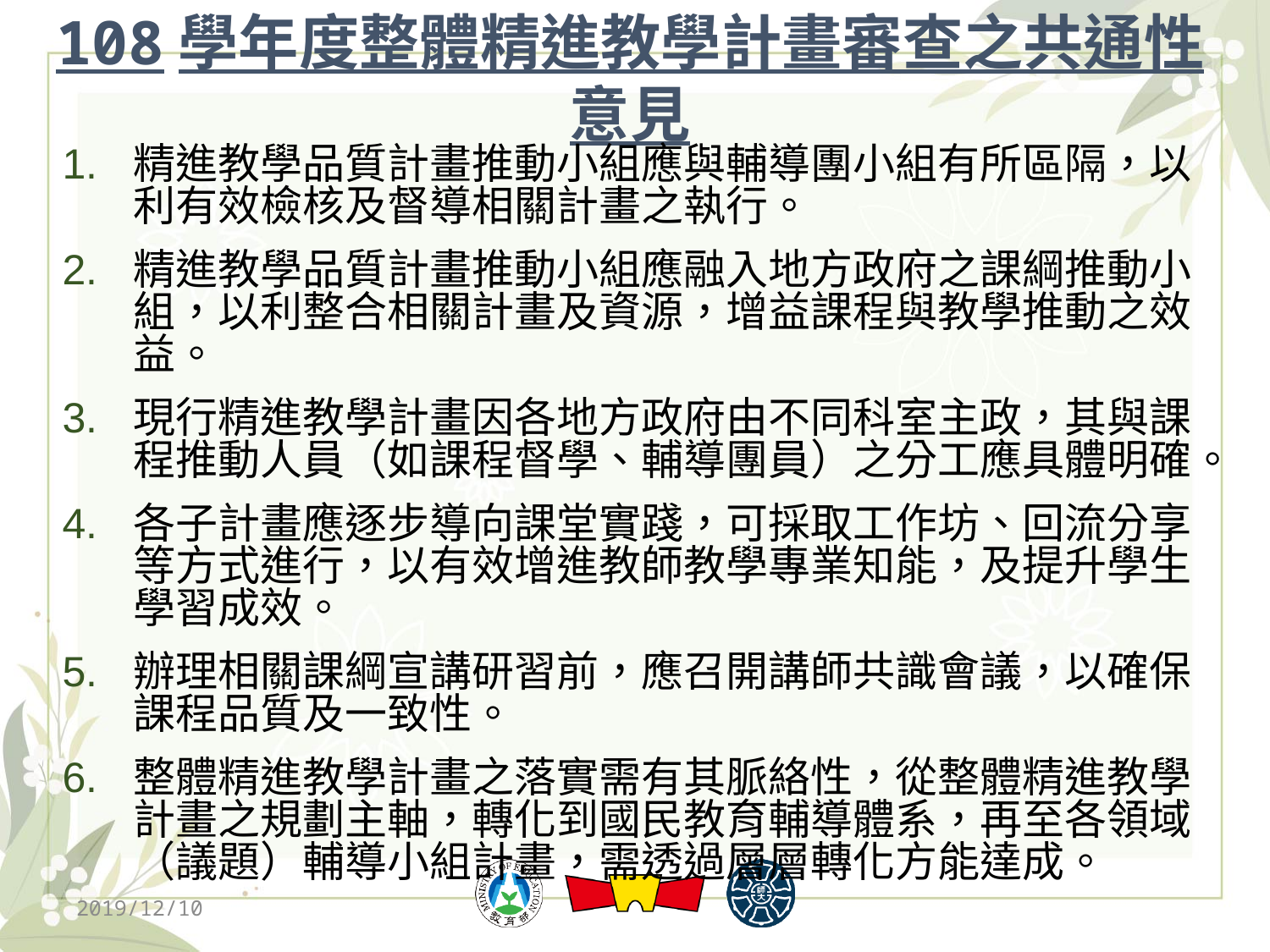

# 108學年度整體精進教學計畫審查之共通性意見
精進教學品質計畫推動小組應與輔導團小組有所區隔，以利有效檢核及督導相關計畫之執行。
精進教學品質計畫推動小組應融入地方政府之課綱推動小組，以利整合相關計畫及資源，增益課程與教學推動之效益。
現行精進教學計畫因各地方政府由不同科室主政，其與課程推動人員（如課程督學、輔導團員）之分工應具體明確。
各子計畫應逐步導向課堂實踐，可採取工作坊、回流分享等方式進行，以有效增進教師教學專業知能，及提升學生學習成效。
辦理相關課綱宣講研習前，應召開講師共識會議，以確保課程品質及一致性。
整體精進教學計畫之落實需有其脈絡性，從整體精進教學計畫之規劃主軸，轉化到國民教育輔導體系，再至各領域（議題）輔導小組計畫，需透過層層轉化方能達成。
2019/12/10